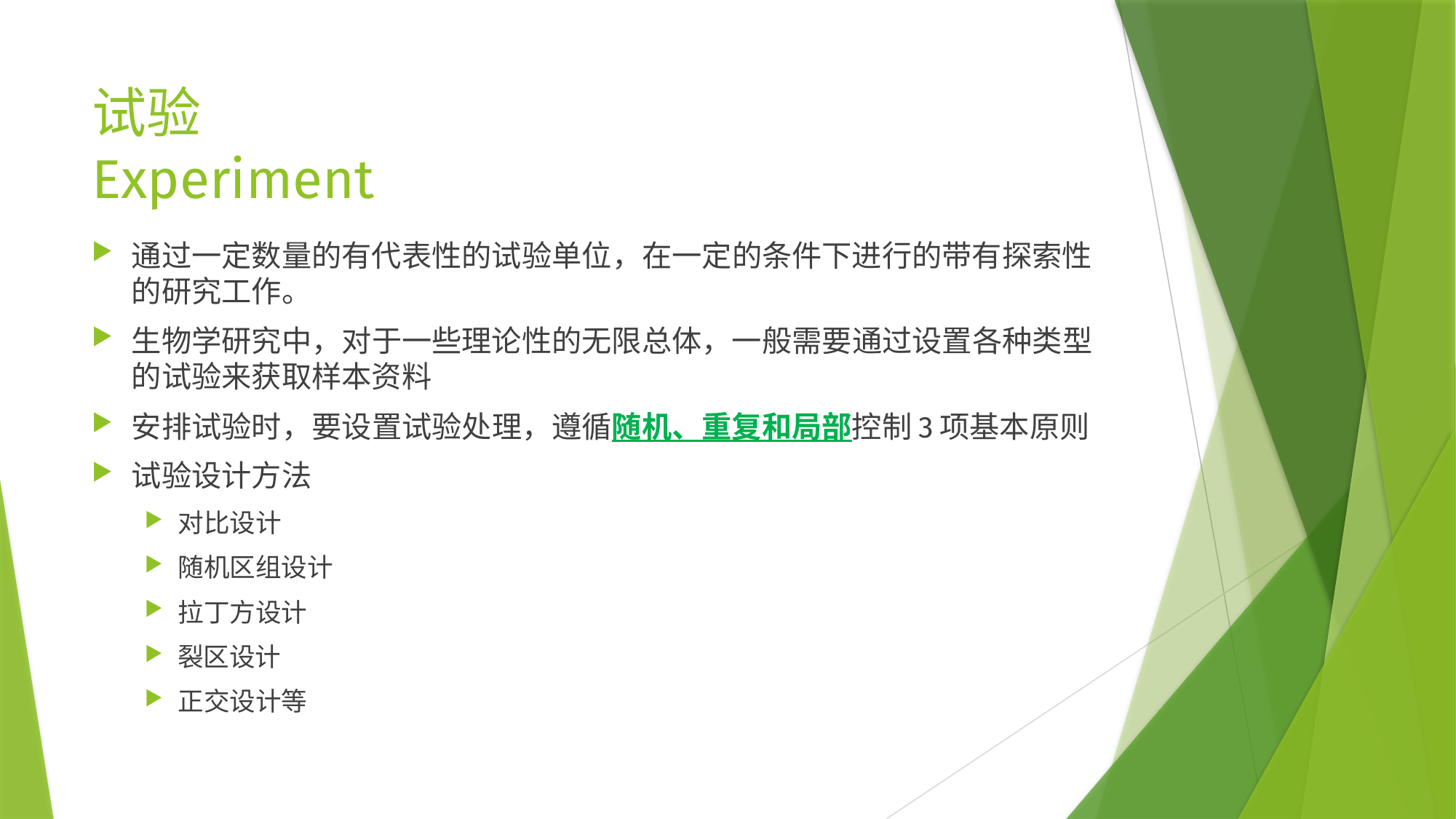

# 试验 Experiment
通过一定数量的有代表性的试验单位，在一定的条件下进行的带有探索性的研究工作。
生物学研究中，对于一些理论性的无限总体，一般需要通过设置各种类型的试验来获取样本资料
安排试验时，要设置试验处理，遵循随机、重复和局部控制3项基本原则
试验设计方法
对比设计
随机区组设计
拉丁方设计
裂区设计
正交设计等